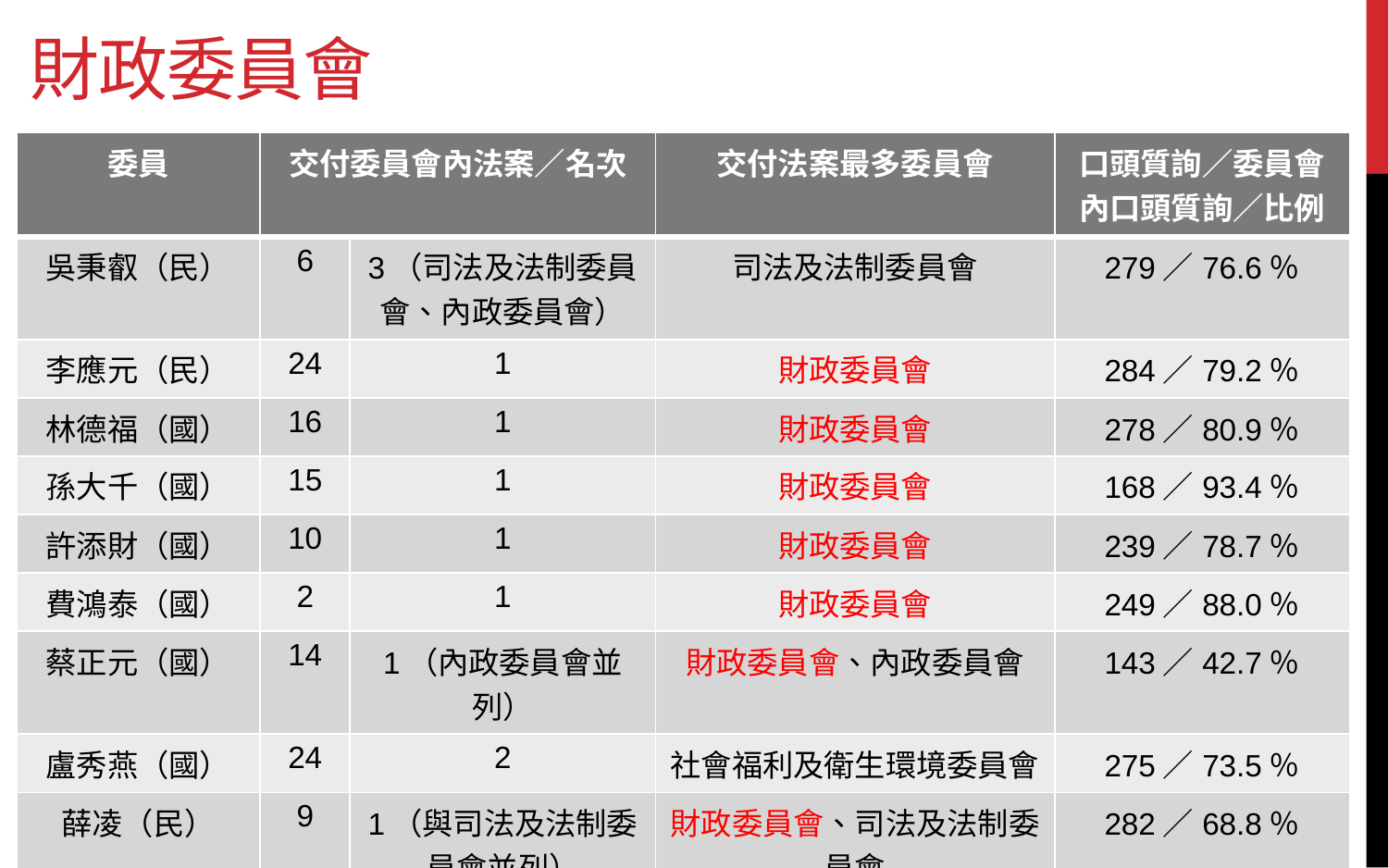

# 財政委員會
| 委員 | 交付委員會內法案／名次 |  | 交付法案最多委員會 | 口頭質詢／委員會內口頭質詢／比例 |
| --- | --- | --- | --- | --- |
| 吳秉叡（民） | 6 | 3（司法及法制委員會、內政委員會） | 司法及法制委員會 | 279／76.6％ |
| 李應元（民） | 24 | 1 | 財政委員會 | 284／79.2％ |
| 林德福（國） | 16 | 1 | 財政委員會 | 278／80.9％ |
| 孫大千（國） | 15 | 1 | 財政委員會 | 168／93.4％ |
| 許添財（國） | 10 | 1 | 財政委員會 | 239／78.7％ |
| 費鴻泰（國） | 2 | 1 | 財政委員會 | 249／88.0％ |
| 蔡正元（國） | 14 | 1（內政委員會並列） | 財政委員會、內政委員會 | 143／42.7％ |
| 盧秀燕（國） | 24 | 2 | 社會福利及衛生環境委員會 | 275／73.5％ |
| 薛凌（民） | 9 | 1（與司法及法制委員會並列） | 財政委員會、司法及法制委員會 | 282／68.8％ |